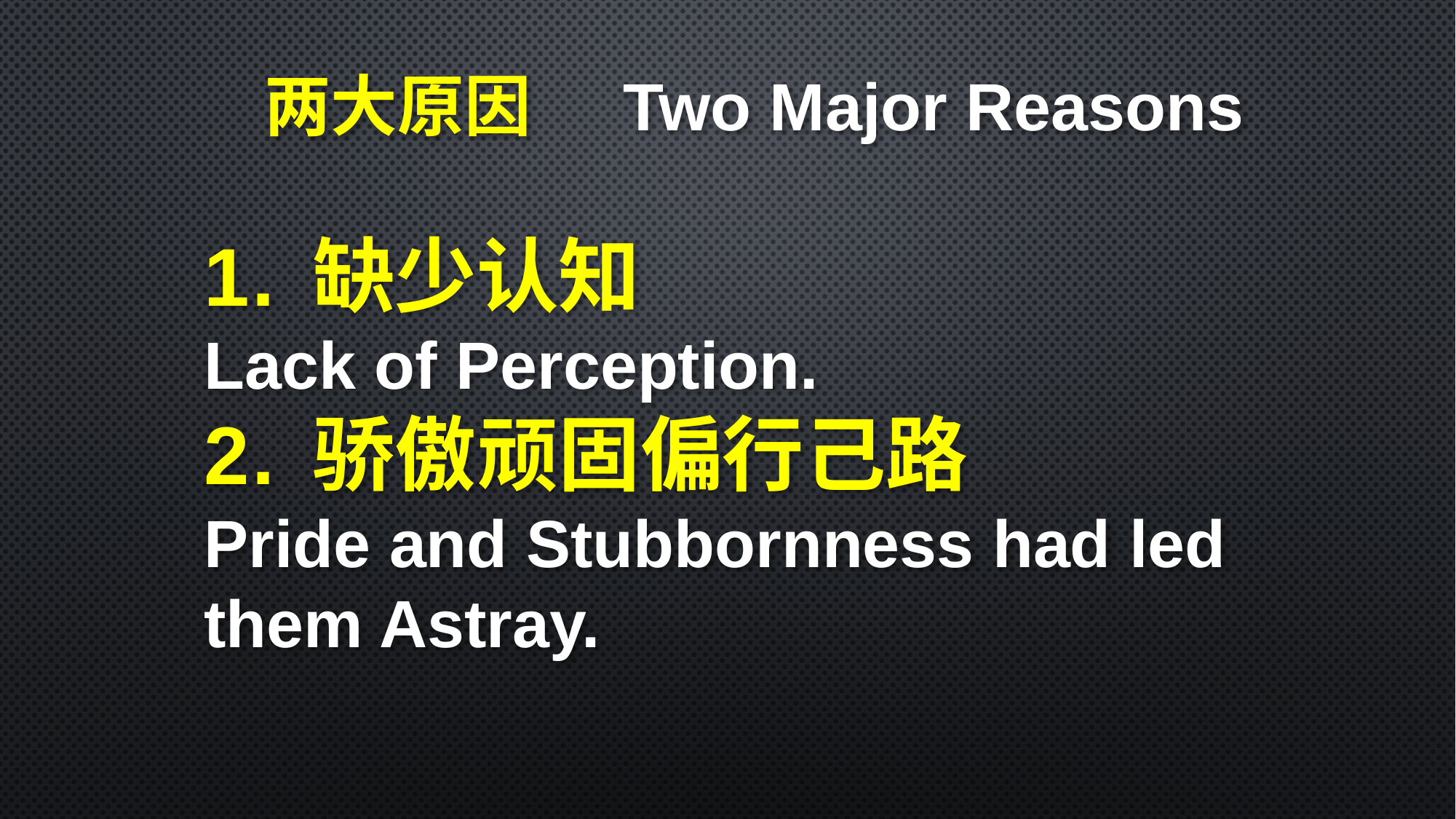

两大原因	 Two Major Reasons

缺少认知
Lack of Perception.
骄傲顽固偏行己路
Pride and Stubbornness had led them Astray.